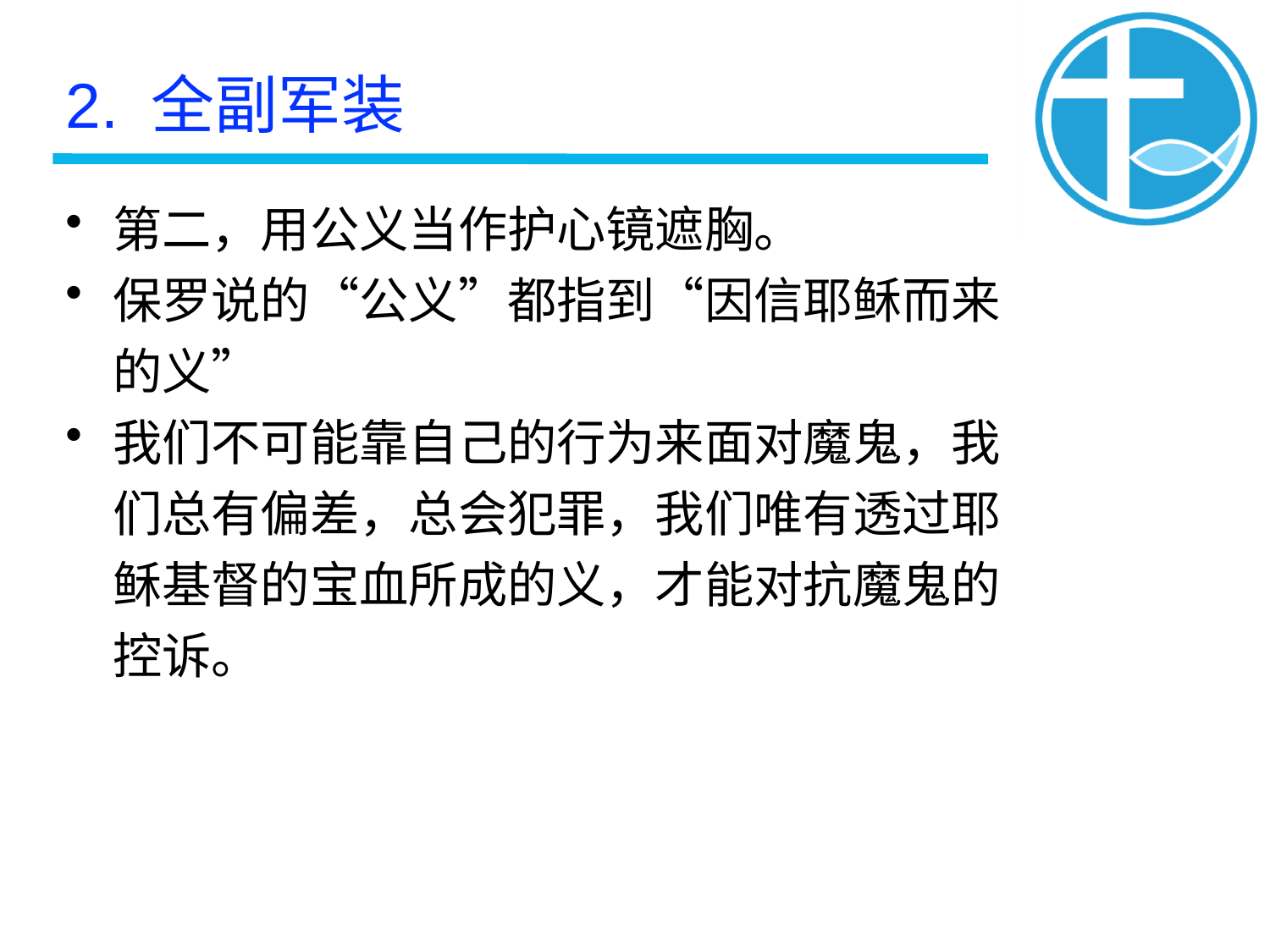

2. 全副军装
第二，用公义当作护心镜遮胸。
保罗说的“公义”都指到“因信耶稣而来的义”
我们不可能靠自己的行为来面对魔鬼，我们总有偏差，总会犯罪，我们唯有透过耶稣基督的宝血所成的义，才能对抗魔鬼的控诉。